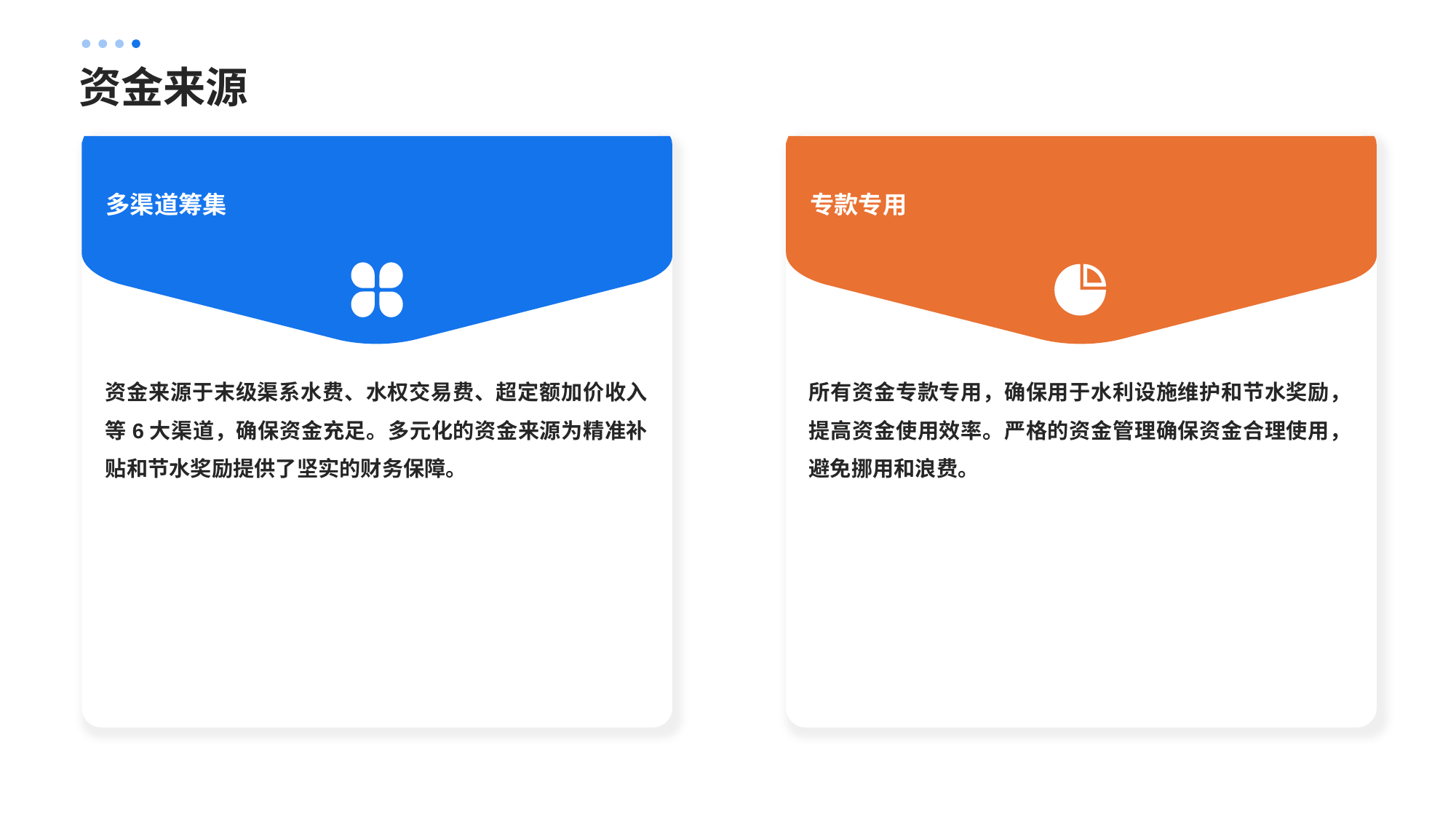

资金来源

多渠道筹集
专款专用

资金来源于末级渠系水费、水权交易费、超定额加价收入等6大渠道，确保资金充足。多元化的资金来源为精准补贴和节水奖励提供了坚实的财务保障。
所有资金专款专用，确保用于水利设施维护和节水奖励，提高资金使用效率。严格的资金管理确保资金合理使用，避免挪用和浪费。